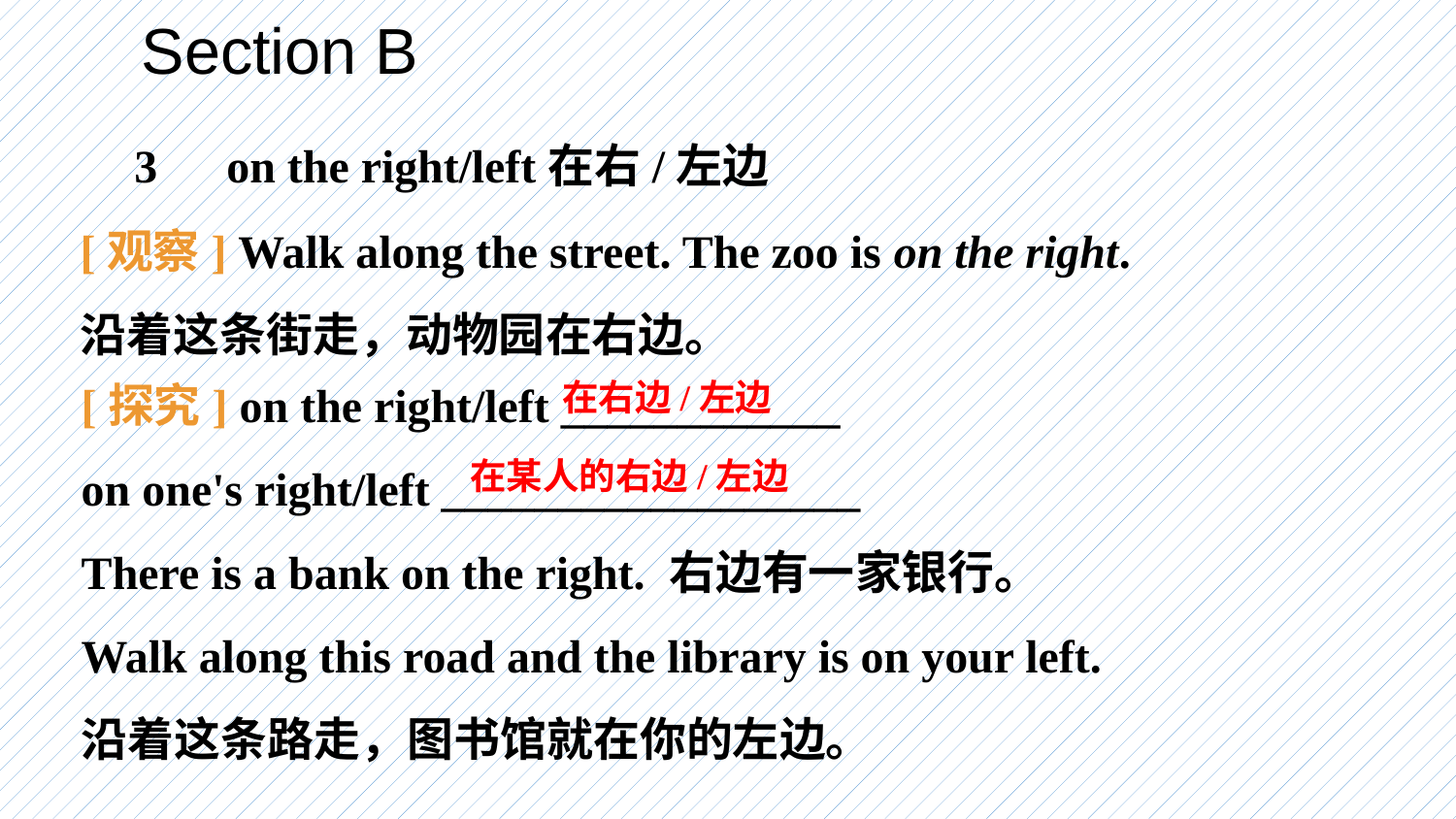

Section B
　 3　on the right/left在右/左边
[观察] Walk along the street. The zoo is on the right.
沿着这条街走，动物园在右边。
[探究] on the right/left ____________
on one's right/left __________________
There is a bank on the right. 右边有一家银行。
Walk along this road and the library is on your left.
沿着这条路走，图书馆就在你的左边。
在右边/左边
在某人的右边/左边